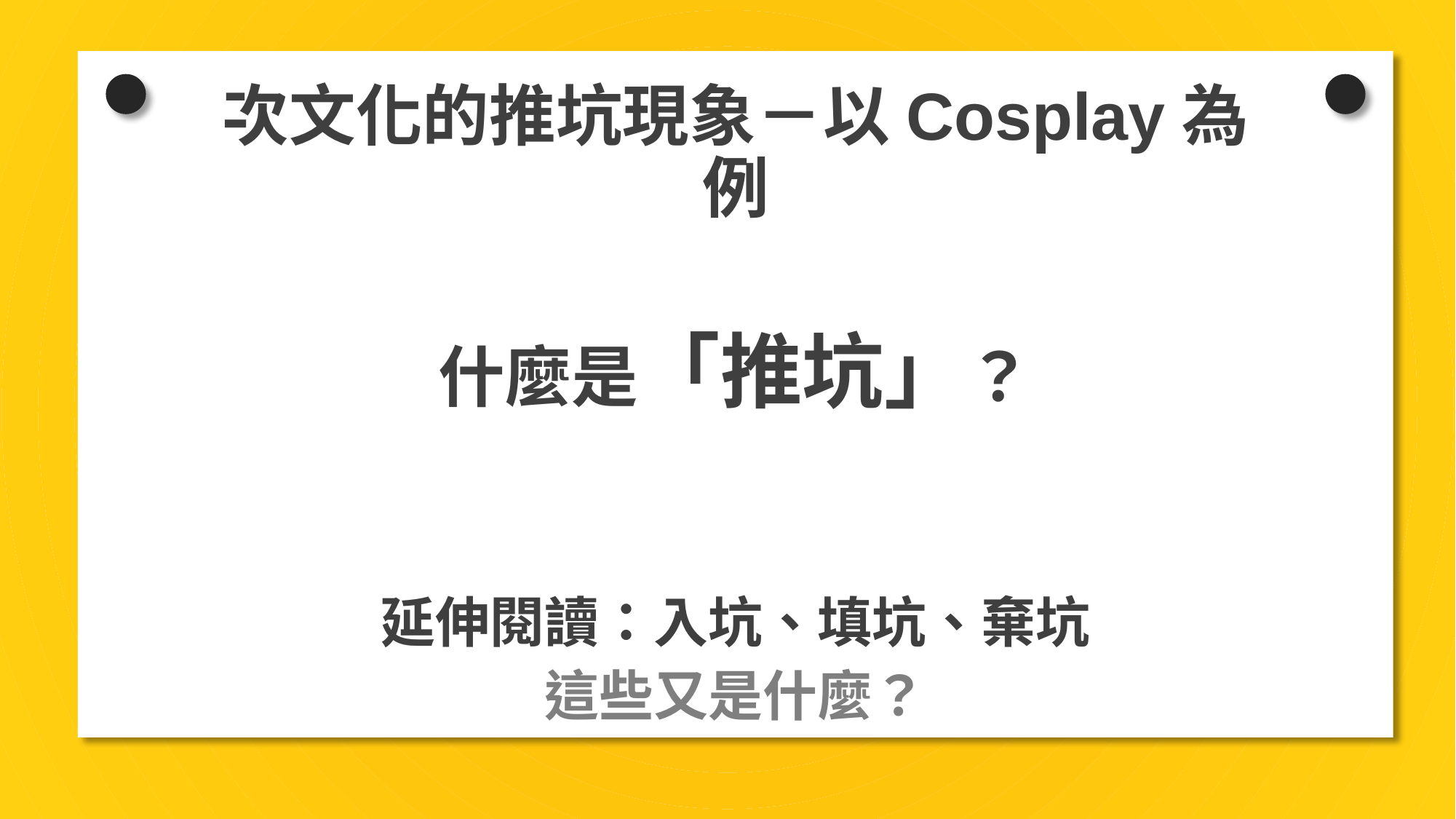

次文化的推坑現象－以Cosplay為例
什麼是「推坑」？
延伸閱讀：入坑、填坑、棄坑
這些又是什麼？